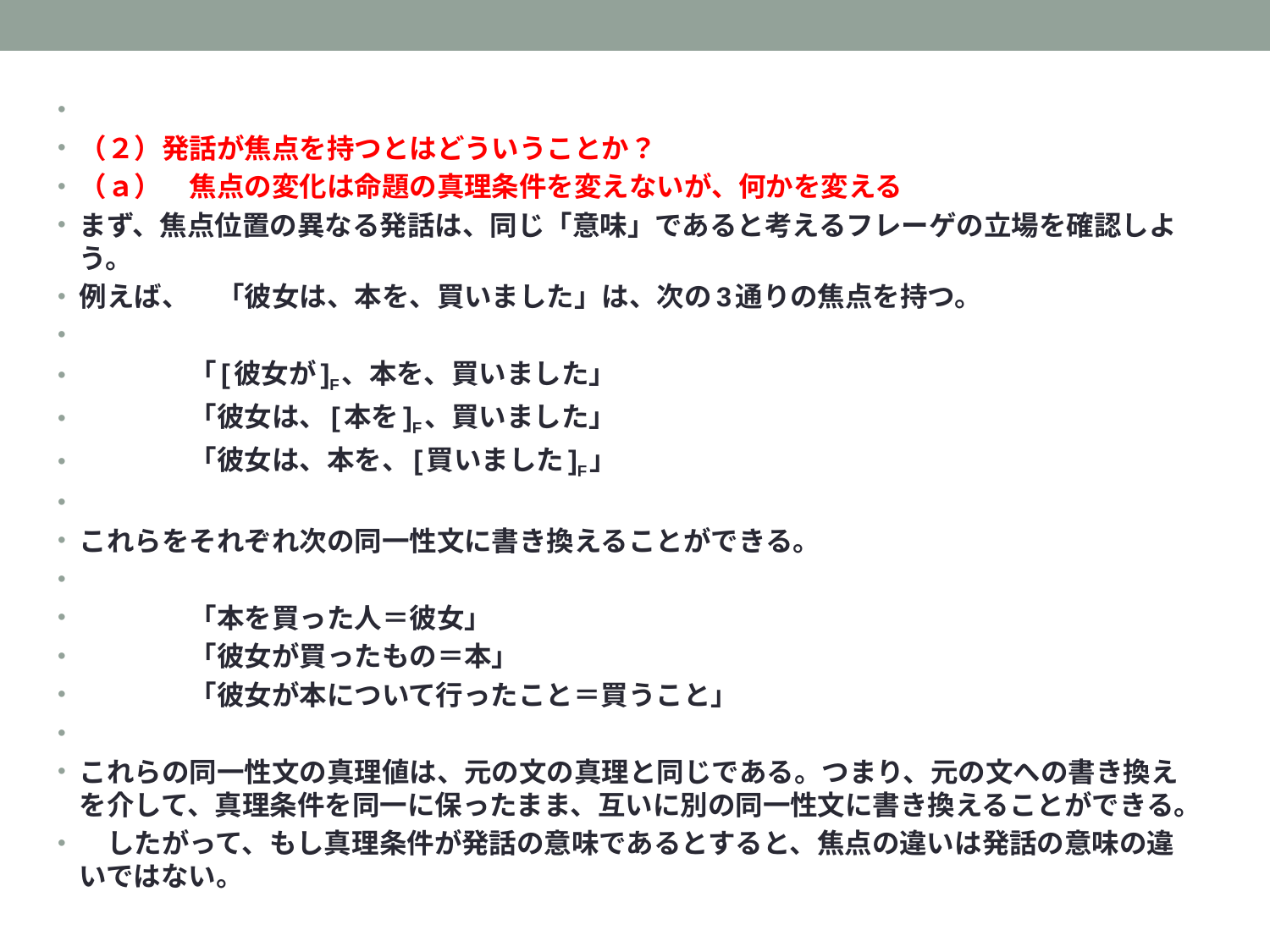

（２）発話が焦点を持つとはどういうことか？
（ａ）　焦点の変化は命題の真理条件を変えないが、何かを変える
まず、焦点位置の異なる発話は、同じ「意味」であると考えるフレーゲの立場を確認しよう。
例えば、　「彼女は、本を、買いました」は、次の3通りの焦点を持つ。

　　　　「[彼女が]F、本を、買いました」
　　　　「彼女は、[本を]F、買いました」
　　　　「彼女は、本を、[買いました]F」

これらをそれぞれ次の同一性文に書き換えることができる。

　　　　「本を買った人＝彼女」
　　　　「彼女が買ったもの＝本」
　　　　「彼女が本について行ったこと＝買うこと」

これらの同一性文の真理値は、元の文の真理と同じである。つまり、元の文への書き換えを介して、真理条件を同一に保ったまま、互いに別の同一性文に書き換えることができる。
　したがって、もし真理条件が発話の意味であるとすると、焦点の違いは発話の意味の違いではない。